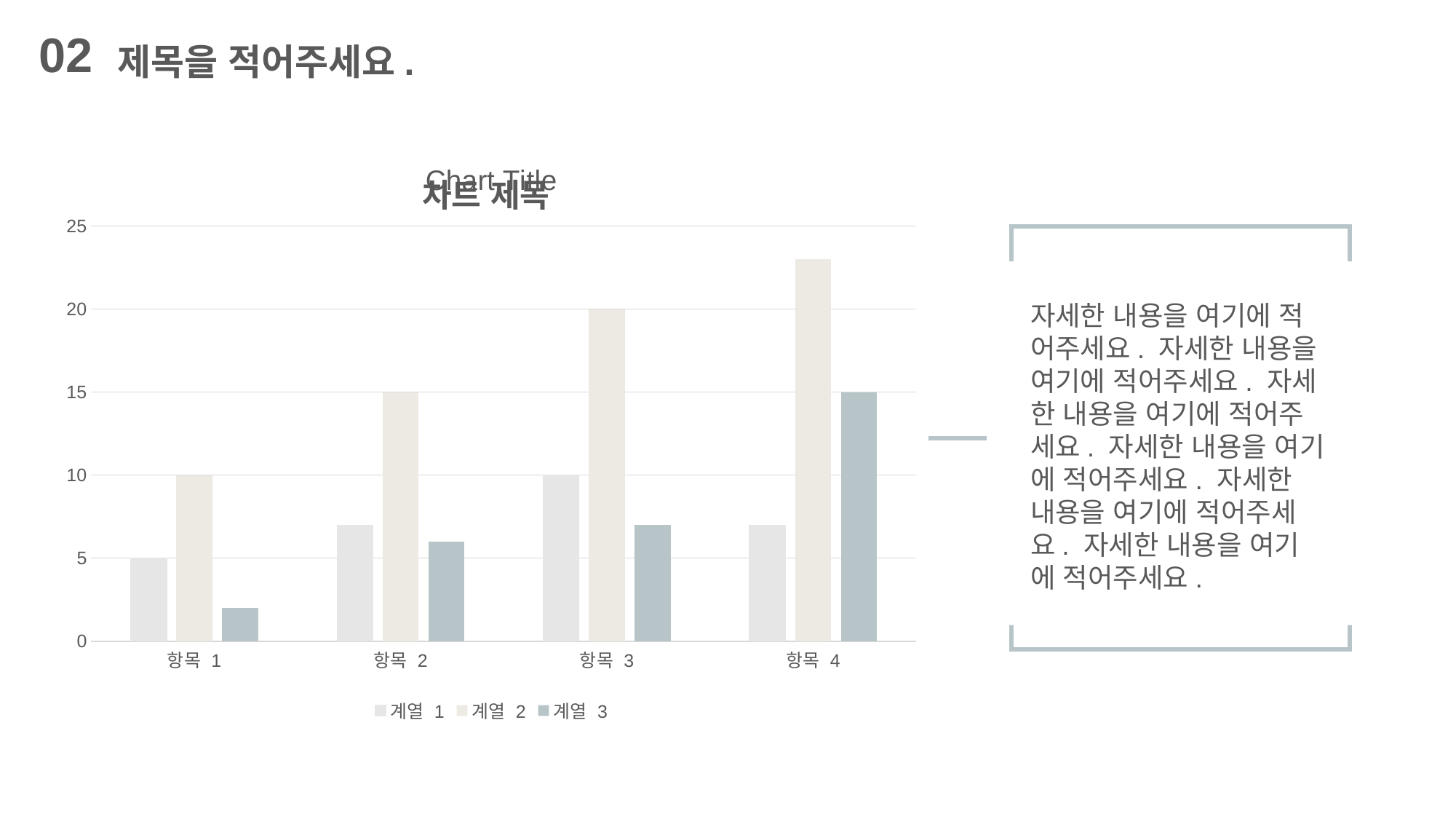

02
제목을 적어주세요.

### Chart:

| Category | 계열 1 | 계열 2 | 계열 3 |
|---|---|---|---|
| 항목 1 | 5.0 | 10.0 | 2.0 |
| 항목 2 | 7.0 | 15.0 | 6.0 |
| 항목 3 | 10.0 | 20.0 | 7.0 |
| 항목 4 | 7.0 | 23.0 | 15.0 |

### Chart: 차트 제목

| Category |
|---|

자세한 내용을 여기에 적
어주세요. 자세한 내용을
여기에 적어주세요. 자세
한 내용을 여기에 적어주
세요. 자세한 내용을 여기
에 적어주세요. 자세한
내용을 여기에 적어주세
요. 자세한 내용을 여기
에 적어주세요.